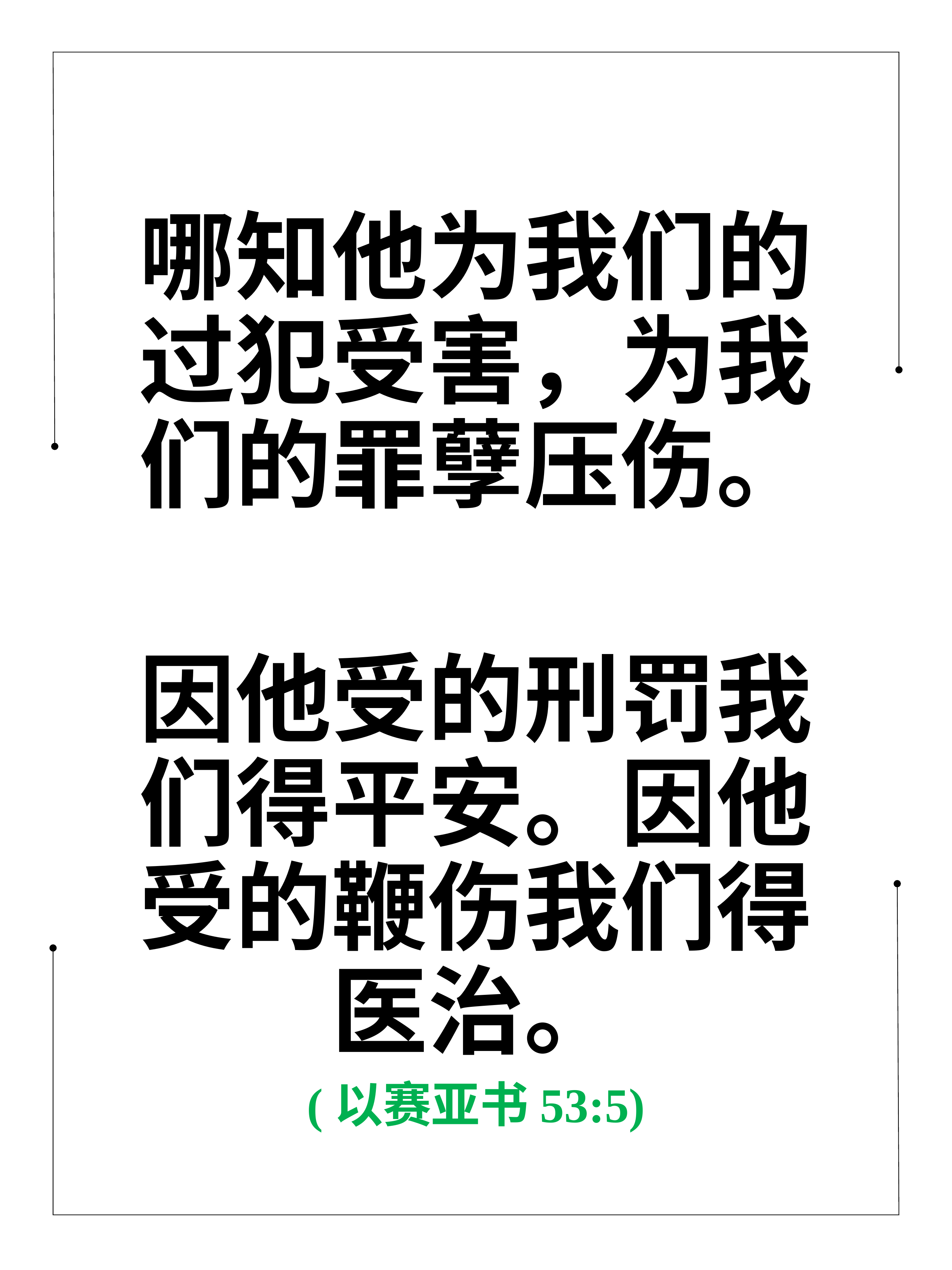

哪知他为我们的过犯受害，为我们的罪孽压伤。

因他受的刑罚我们得平安。因他受的鞭伤我们得医治。
(以赛亚书53:5)